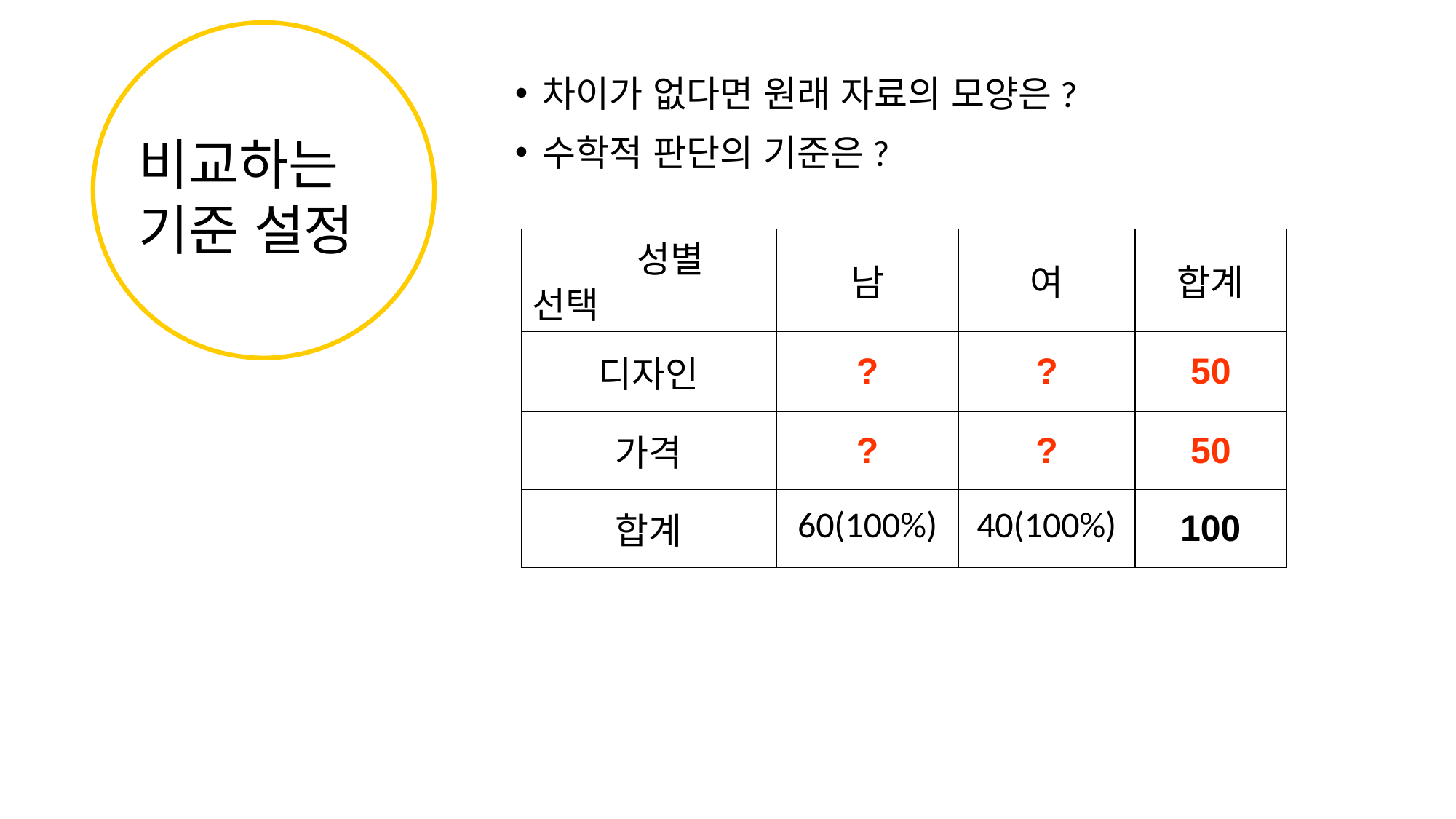

# 비교하는 기준 설정
차이가 없다면 원래 자료의 모양은?
수학적 판단의 기준은?
| 성별 선택 | 남 | 여 | 합계 |
| --- | --- | --- | --- |
| 디자인 | ? | ? | 50 |
| 가격 | ? | ? | 50 |
| 합계 | 60(100%) | 40(100%) | 100 |